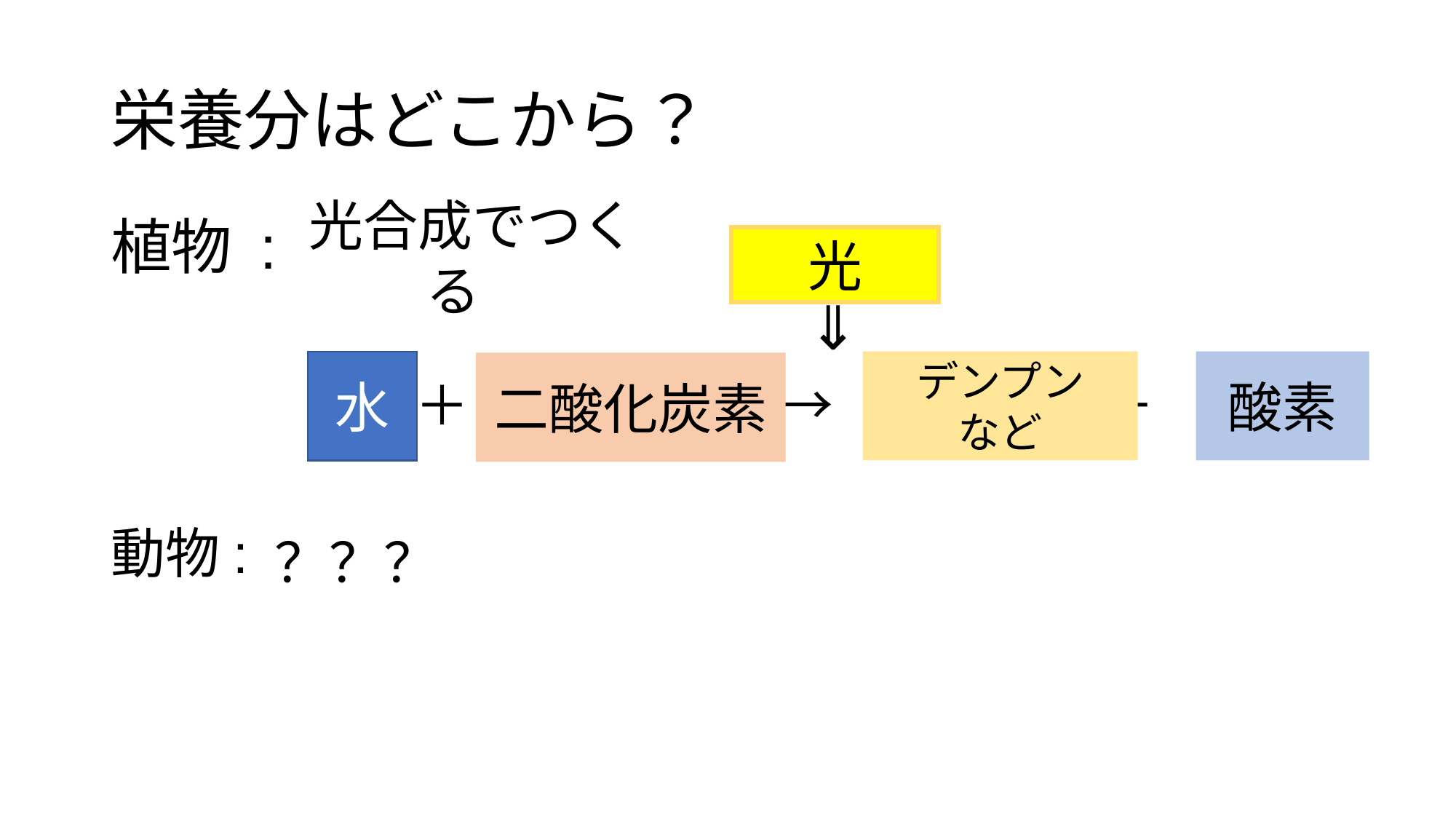

# 栄養分はどこから？
  光合成でつくる
植物 :
　　　　　　　　　　　　　　　　  ⇓
　　　　　    　＋　　　　　   → 　   　　　＋

動物:
光
水
デンプン
など
酸素
二酸化炭素
？？？